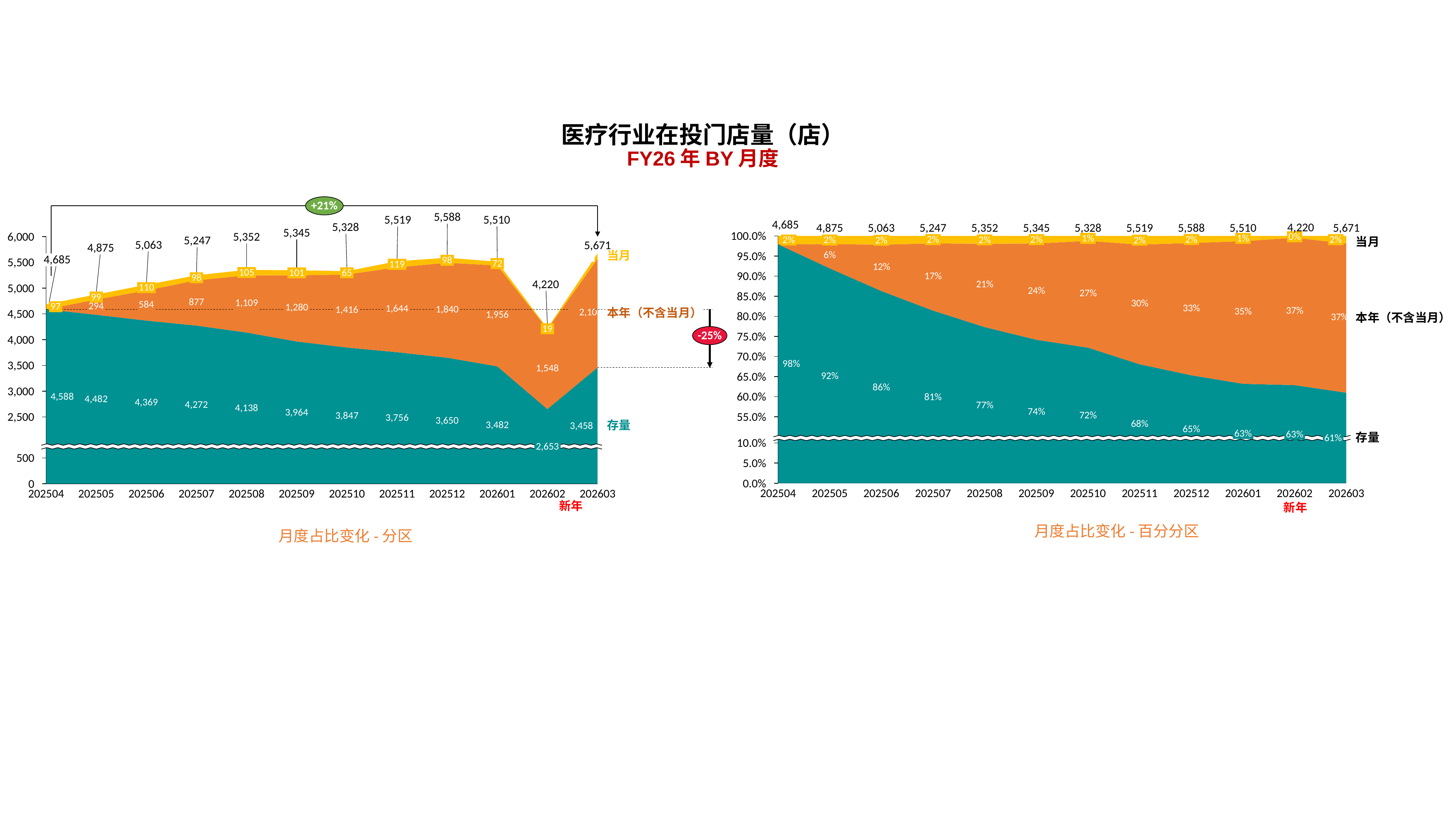

医疗行业在投门店量（店）
FY26年BY月度
+21%
5,588
5,510
5,519

### Chart

| Category |  |  |  |
|---|---|---|---|
4,685

### Chart

| Category |  |  |  |
|---|---|---|---|
5,328
4,220
4,875
5,063
5,247
5,352
5,345
5,328
5,519
5,588
5,510
5,671
5,345
100.0%
6,000
5,352
0%
1%
1%
2%
2%
2%
2%
5,247
2%
2%
2%
2%
2%
当月
5,063
5,671
4,875
当月
95.0%
107
4,685
98
5,500
72
119
105
65
101
90.0%
98
4,220
5,000
110
85.0%
99
97
本年（不含当月）
4,500
80.0%
本年（不含当月）
19
-25%
75.0%
4,000
70.0%
98%
3,500
92%
65.0%
86%
3,000
60.0%
4,588
81%
4,482
4,369
4,272
77%
4,138
74%
3,964
72%
3,847
55.0%
2,500
3,756
3,650
68%
存量
3,482
3,458
65%
63%
63%
存量
61%

10.0%

2,653

500
5.0%
0.0%
0
202504
202505
202506
202507
202508
202509
202510
202511
202512
202601
202602
202603
202504
202505
202506
202507
202508
202509
202510
202511
202512
202601
202602
202603
新年
新年
月度占比变化-百分分区
月度占比变化-分区